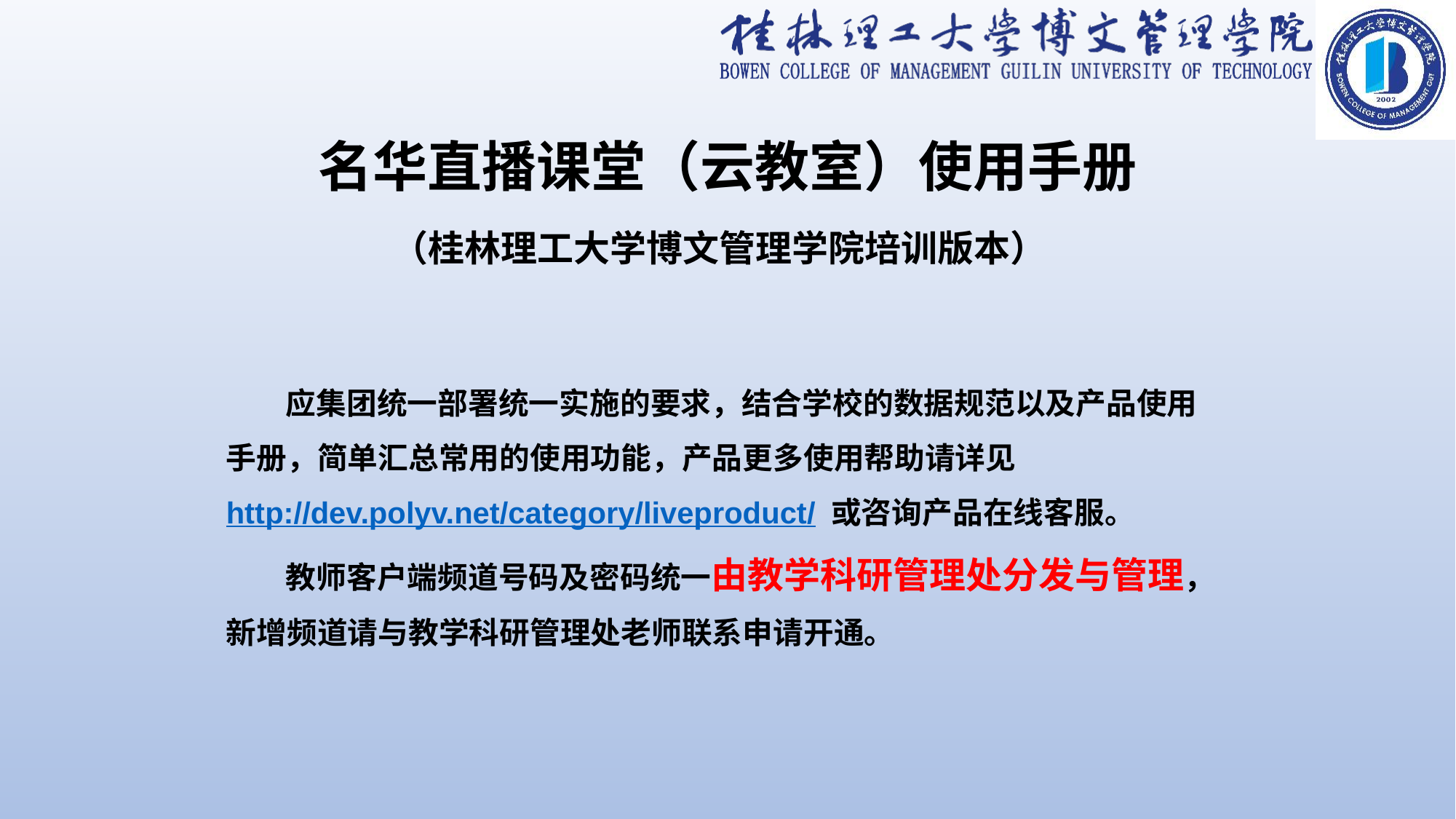

名华直播课堂（云教室）使用手册
（桂林理工大学博文管理学院培训版本）
   应集团统一部署统一实施的要求，结合学校的数据规范以及产品使用手册，简单汇总常用的使用功能，产品更多使用帮助请详见http://dev.polyv.net/category/liveproduct/ 或咨询产品在线客服。
   教师客户端频道号码及密码统一由教学科研管理处分发与管理，新增频道请与教学科研管理处老师联系申请开通。